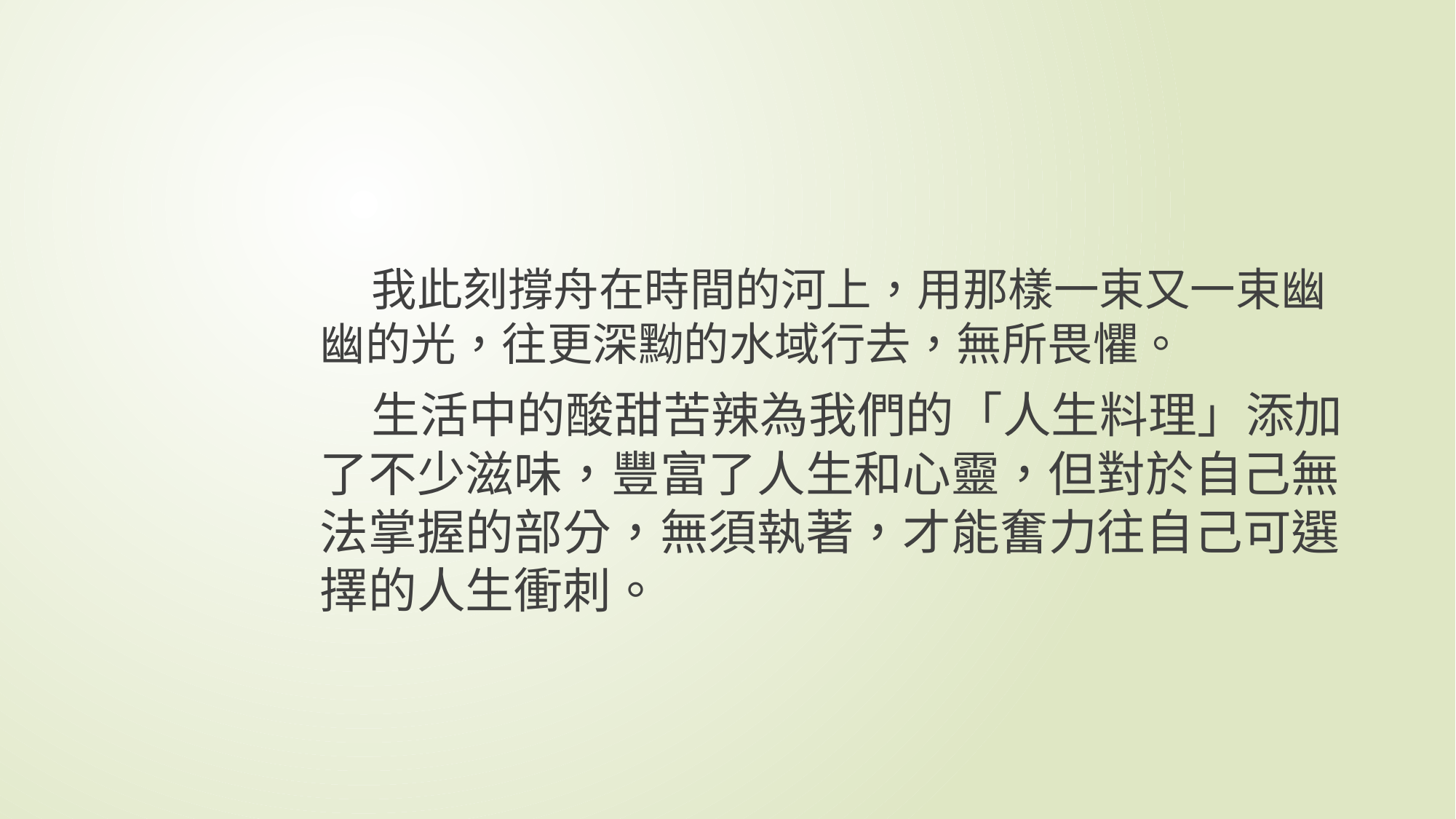

#
    我此刻撐舟在時間的河上，用那樣一束又一束幽幽的光，往更深黝的水域行去，無所畏懼。
    生活中的酸甜苦辣為我們的「人生料理」添加了不少滋味，豐富了人生和心靈，但對於自己無法掌握的部分，無須執著，才能奮力往自己可選擇的人生衝刺。